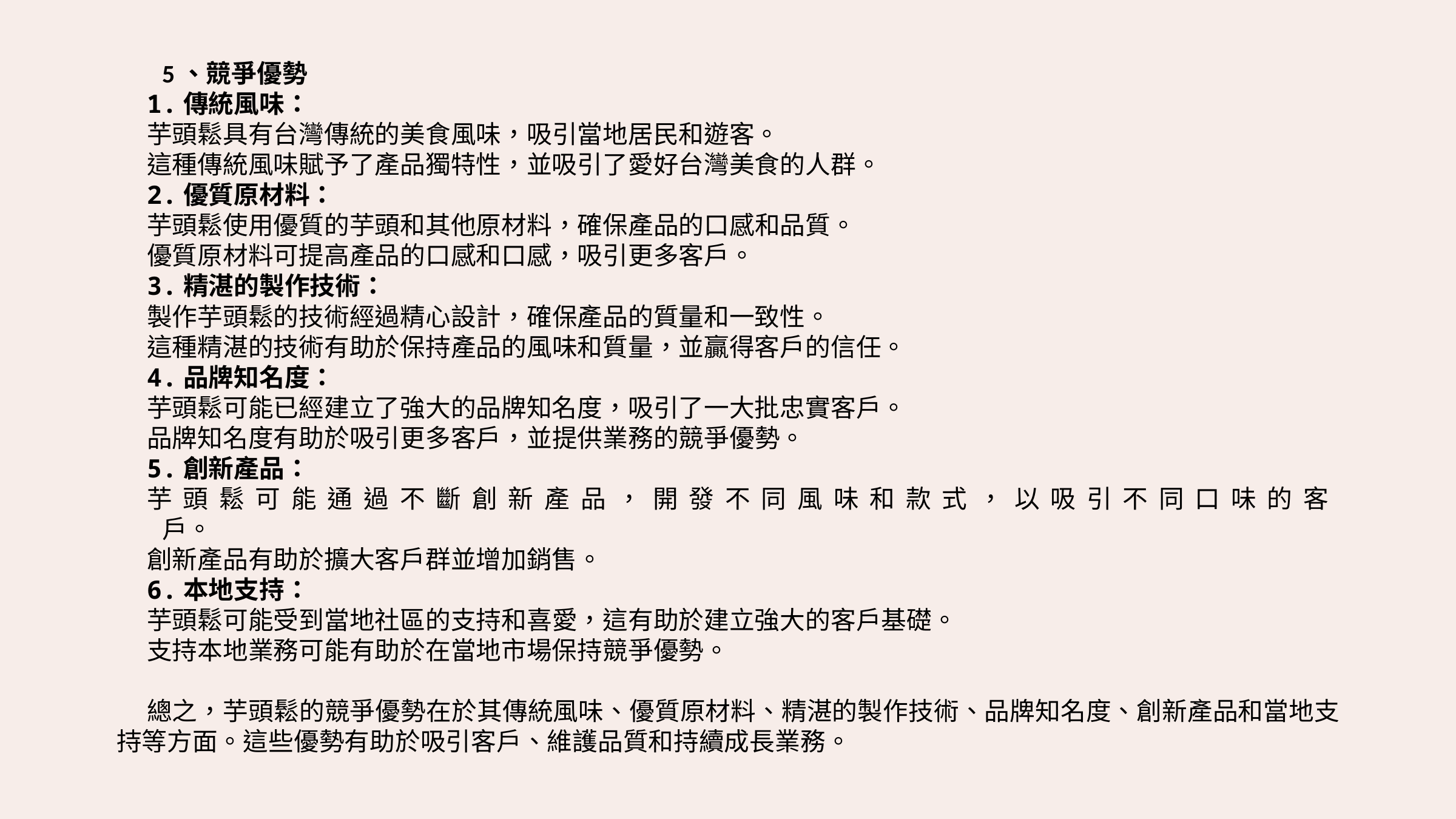

5、競爭優勢
1.傳統風味：
芋頭鬆具有台灣傳統的美食風味，吸引當地居民和遊客。
這種傳統風味賦予了產品獨特性，並吸引了愛好台灣美食的人群。
2.優質原材料：
芋頭鬆使用優質的芋頭和其他原材料，確保產品的口感和品質。
優質原材料可提高產品的口感和口感，吸引更多客戶。
3.精湛的製作技術：
製作芋頭鬆的技術經過精心設計，確保產品的質量和一致性。
這種精湛的技術有助於保持產品的風味和質量，並贏得客戶的信任。
4.品牌知名度：
芋頭鬆可能已經建立了強大的品牌知名度，吸引了一大批忠實客戶。
品牌知名度有助於吸引更多客戶，並提供業務的競爭優勢。
5.創新產品：
芋頭鬆可能通過不斷創新產品，開發不同風味和款式，以吸引不同口味的客
戶。
創新產品有助於擴大客戶群並增加銷售。
6.本地支持：
芋頭鬆可能受到當地社區的支持和喜愛，這有助於建立強大的客戶基礎。
支持本地業務可能有助於在當地市場保持競爭優勢。

總之，芋頭鬆的競爭優勢在於其傳統風味、優質原材料、精湛的製作技術、品牌知名度、創新產品和當地支持等方面。這些優勢有助於吸引客戶、維護品質和持續成長業務。